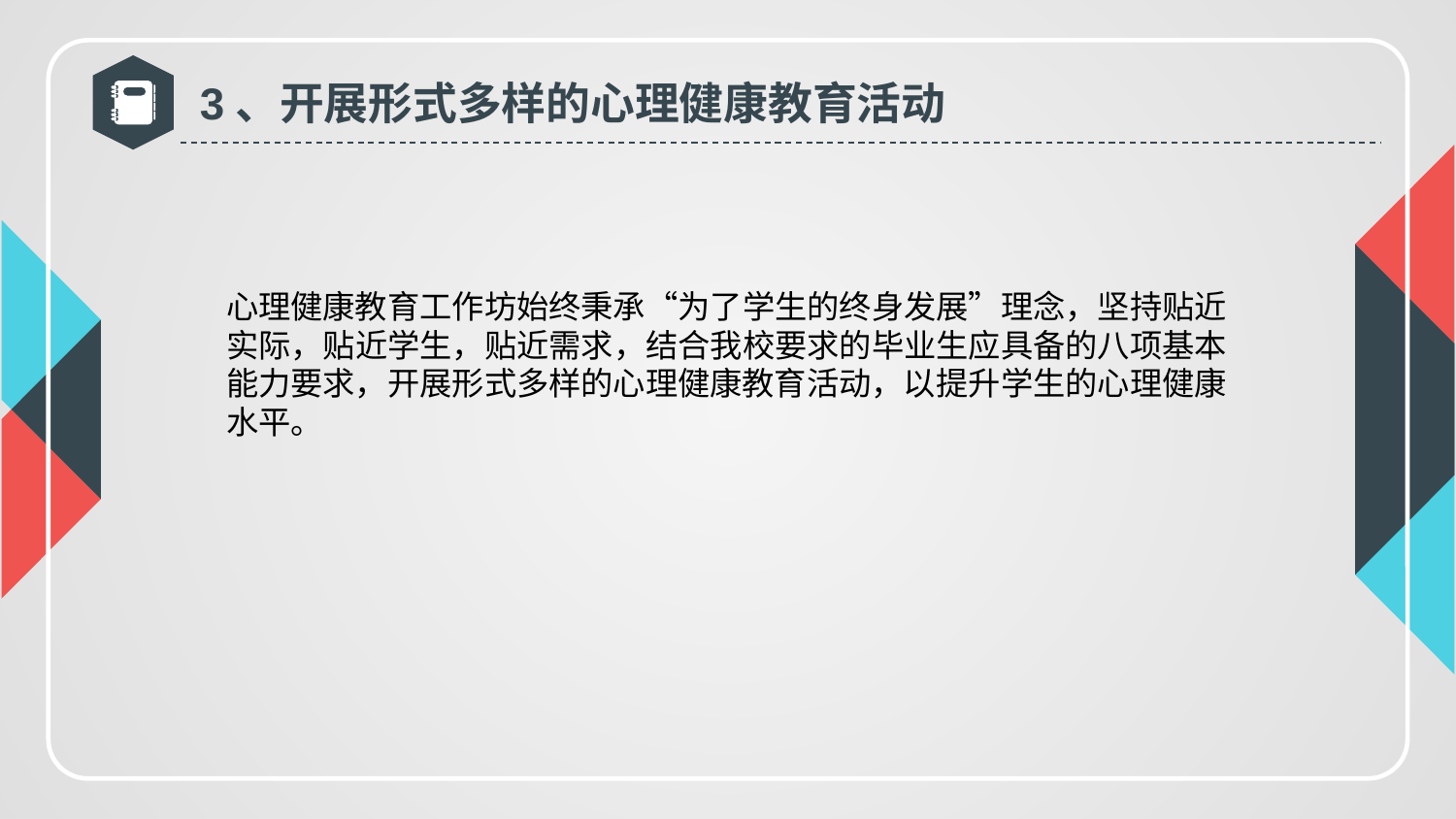

3、开展形式多样的心理健康教育活动
心理健康教育工作坊始终秉承“为了学生的终身发展”理念，坚持贴近实际，贴近学生，贴近需求，结合我校要求的毕业生应具备的八项基本能力要求，开展形式多样的心理健康教育活动，以提升学生的心理健康水平。